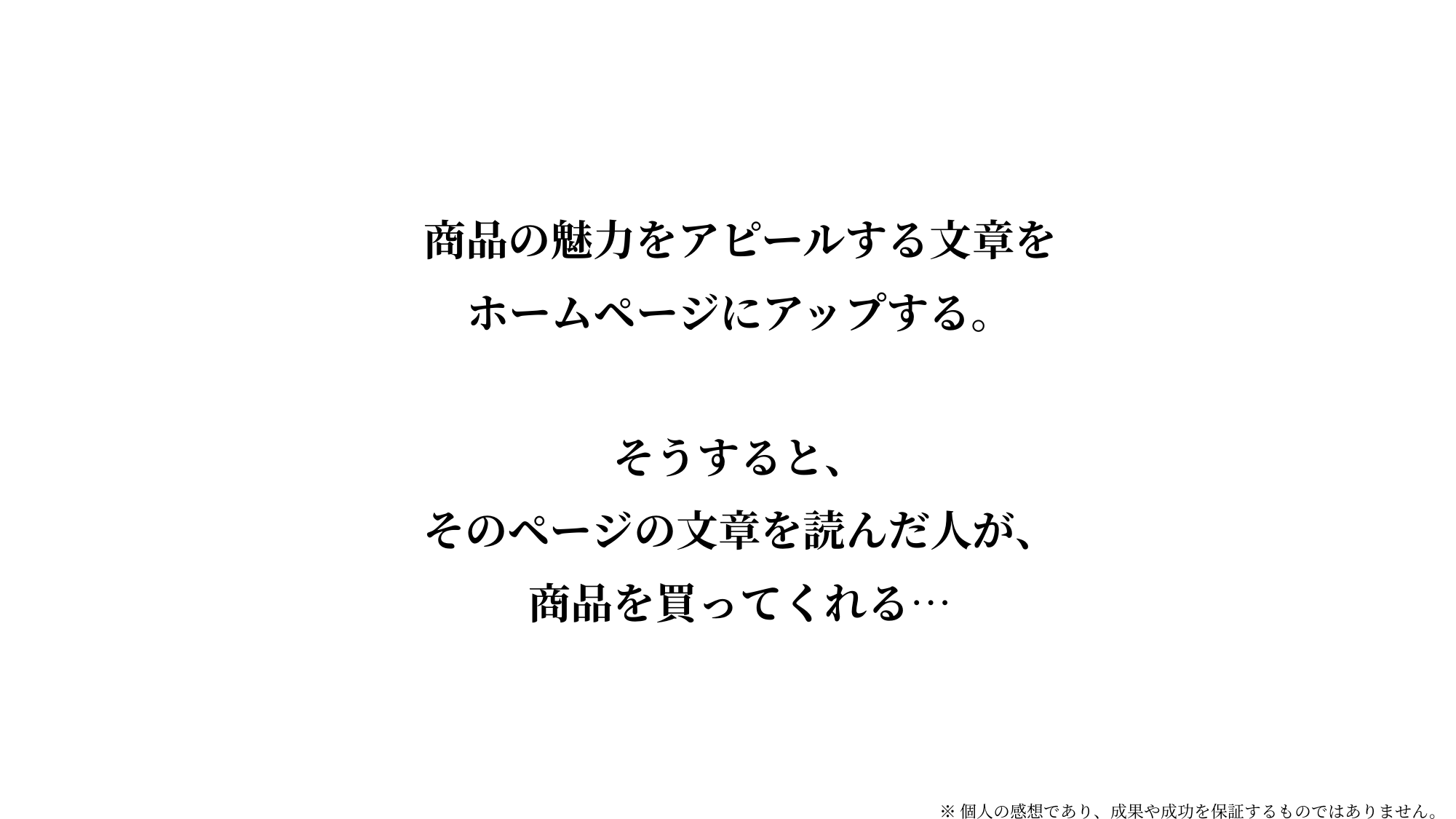

商品の魅力をアピールする文章を
ホームページにアップする。

そうすると、
そのページの文章を読んだ人が、
商品を買ってくれる…
※個人の感想であり、成果や成功を保証するものではありません。